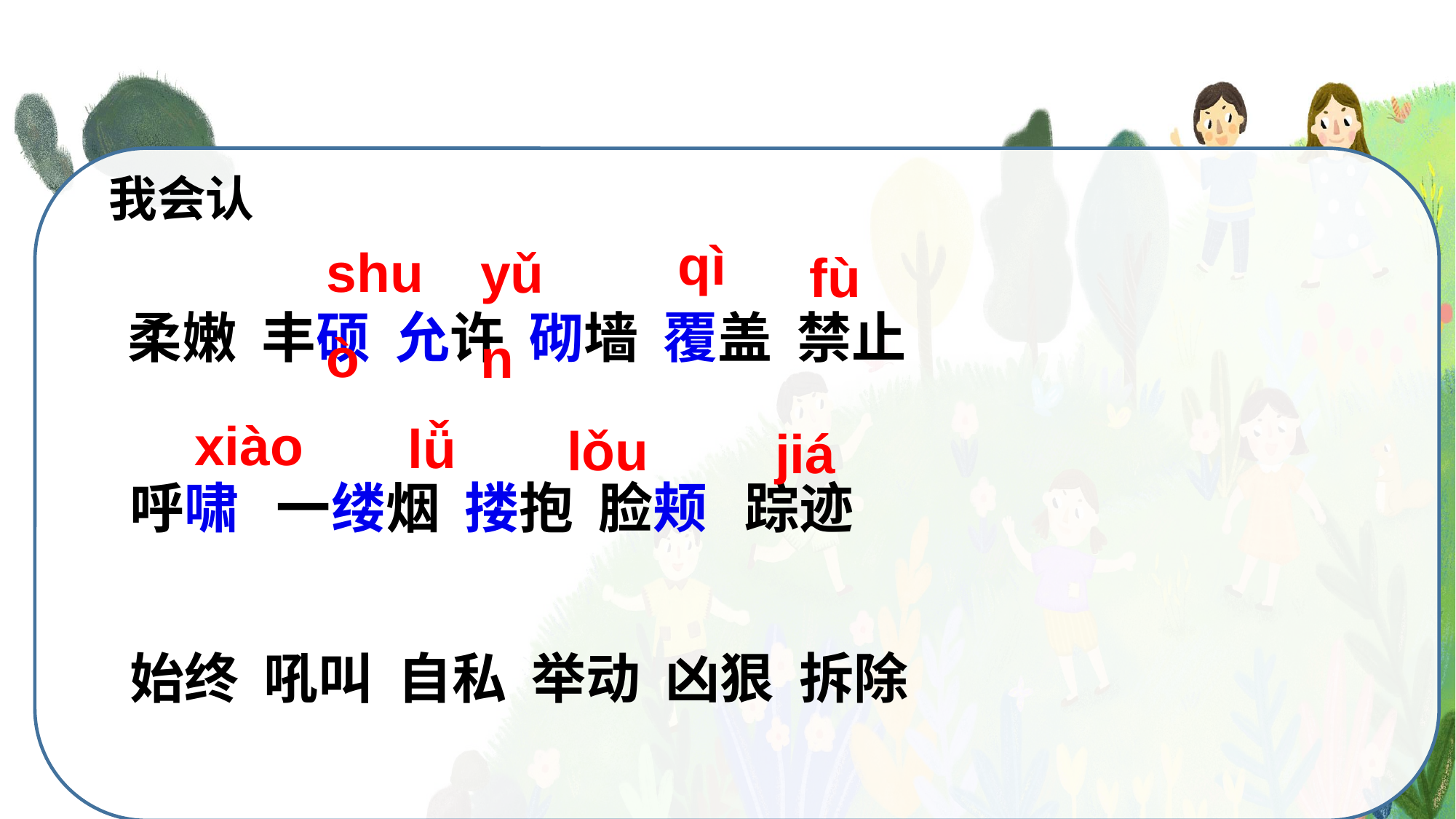

我会认
qì
shuò
yǔn
fù
   柔嫩  丰硕  允许  砌墙  覆盖  禁止

   呼啸   一缕烟  搂抱  脸颊   踪迹

   始终  吼叫  自私  举动  凶狠  拆除
xiào
lǚ
lǒu
jiá